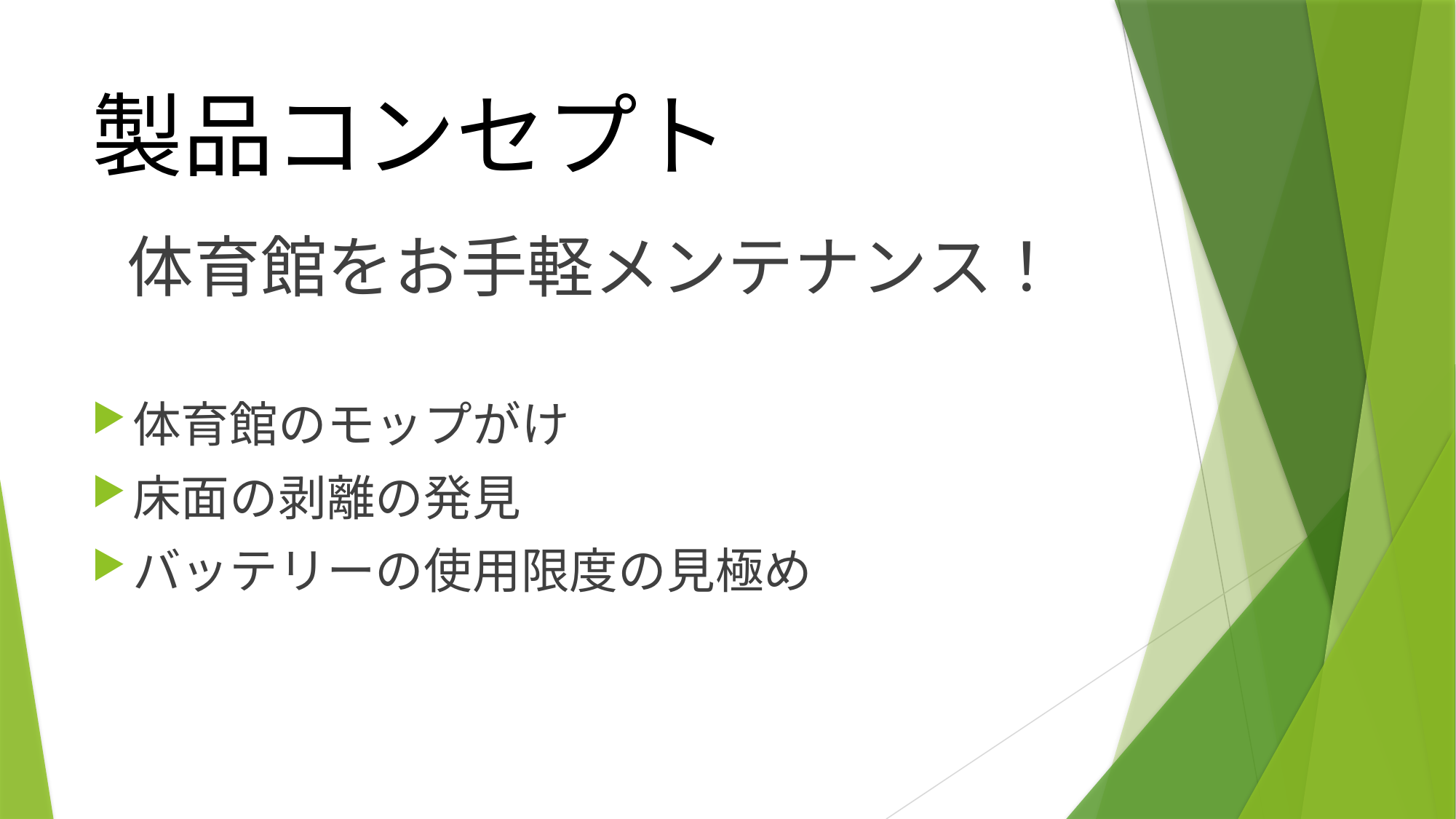

# 製品コンセプト
体育館をお手軽メンテナンス！

体育館のモップがけ
床面の剥離の発見
バッテリーの使用限度の見極め